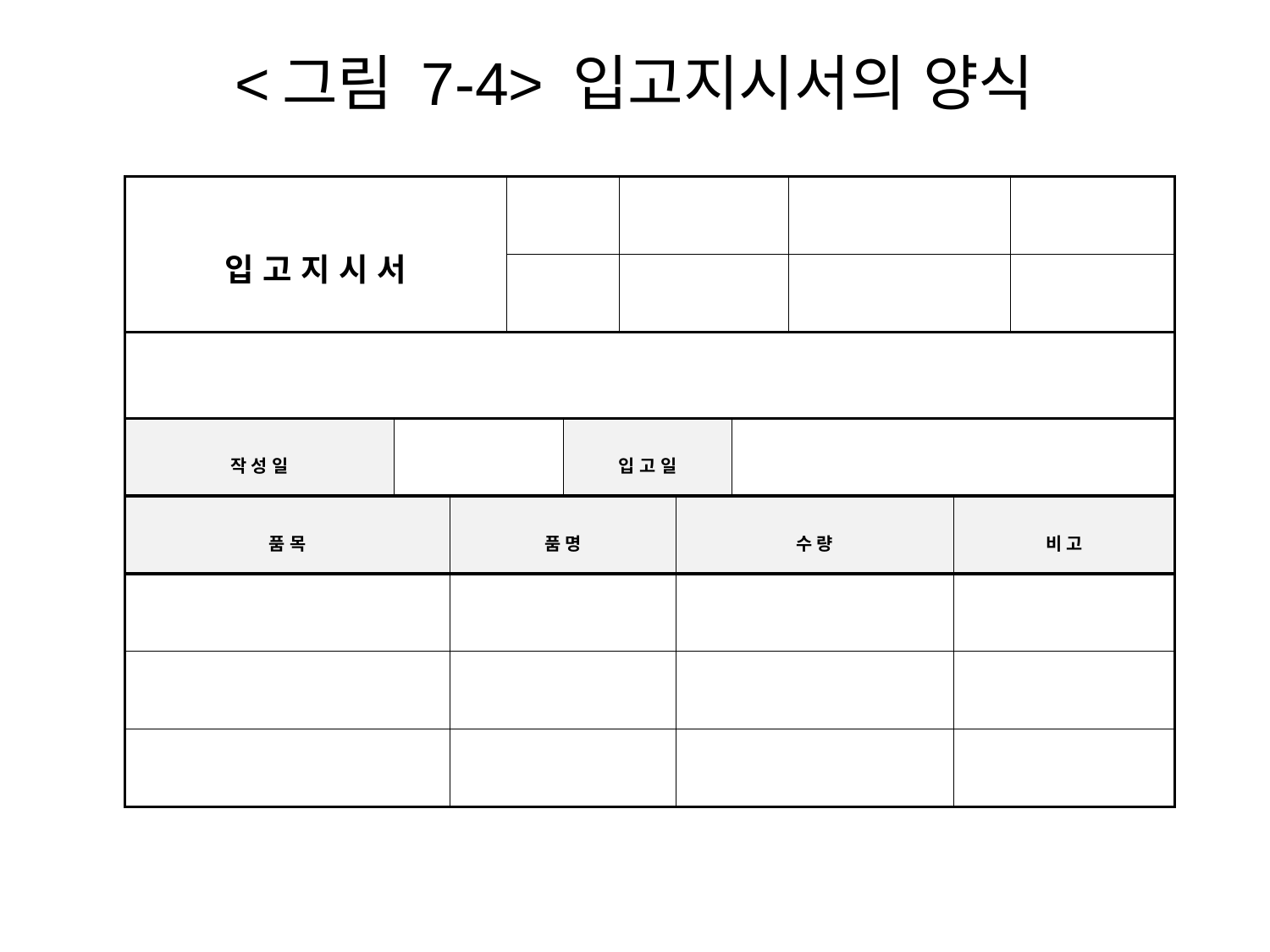

# <그림 7-4> 입고지시서의 양식
| 입 고 지 시 서 |  |  |  |  |  |  |  |  |  |  |
| --- | --- | --- | --- | --- | --- | --- | --- | --- | --- | --- |
|  |  |  |  |  |  |  |  |  |  |  |
|  |  |  |  |  |  |  |  |  |  |  |
| 작 성 일 |  |  |  | 입 고 일 |  |  |  |  |  |  |
| 품 목 |  | 품 명 |  |  |  | 수 량 |  |  | 비 고 |  |
|  |  |  |  |  |  |  |  |  |  |  |
|  |  |  |  |  |  |  |  |  |  |  |
|  |  |  |  |  |  |  |  |  |  |  |